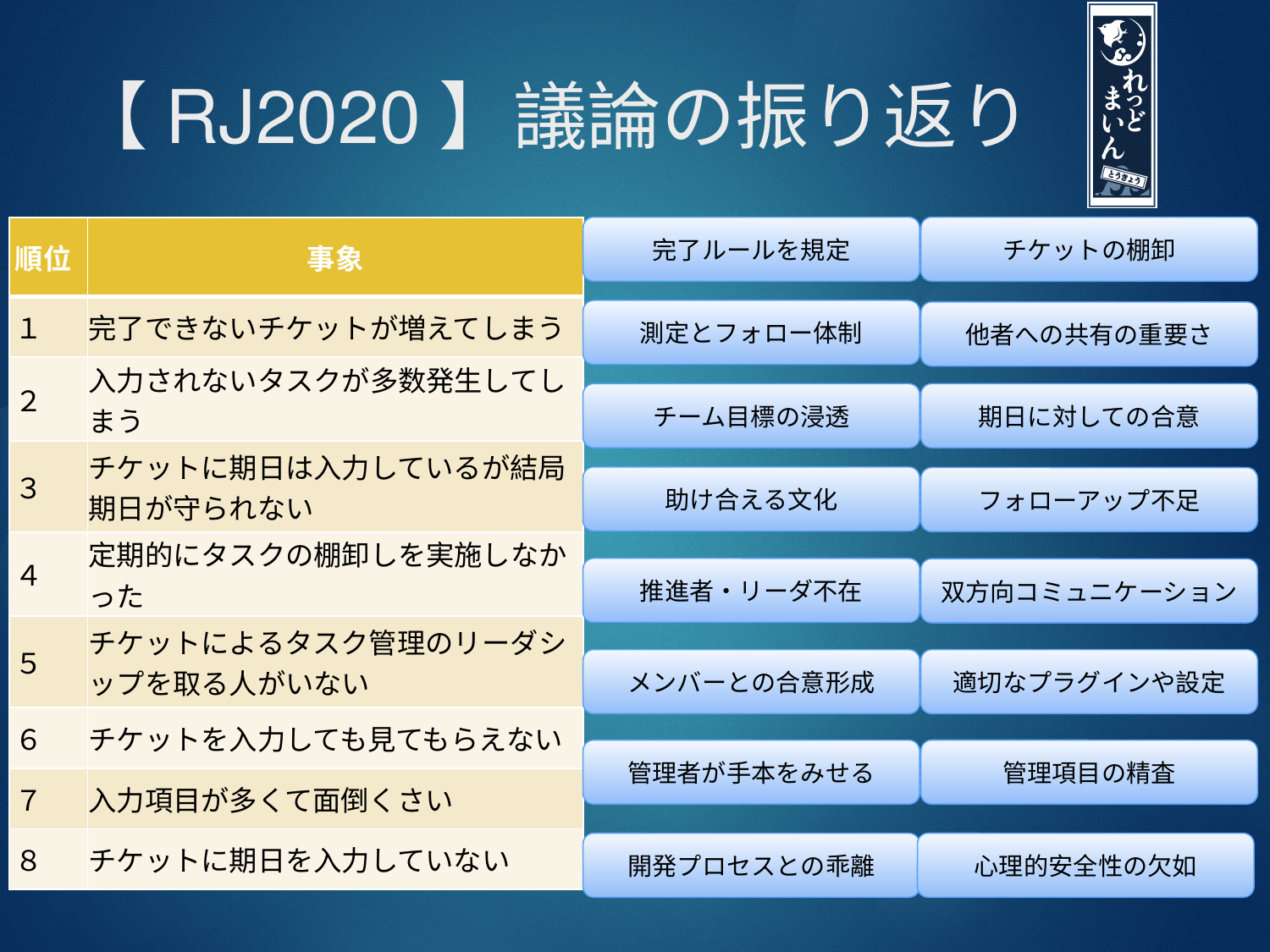

# 【RJ2020】議論の振り返り
| 順位 | 事象 |
| --- | --- |
| １ | 完了できないチケットが増えてしまう |
| ２ | 入力されないタスクが多数発生してしまう |
| ３ | チケットに期日は入力しているが結局期日が守られない |
| ４ | 定期的にタスクの棚卸しを実施しなかった |
| ５ | チケットによるタスク管理のリーダシップを取る人がいない |
| ６ | チケットを入力しても見てもらえない |
| ７ | 入力項目が多くて面倒くさい |
| ８ | チケットに期日を入力していない |

完了ルールを規定

チケットの棚卸

測定とフォロー体制

他者への共有の重要さ

チーム目標の浸透

期日に対しての合意

助け合える文化

フォローアップ不足

推進者・リーダ不在

双方向コミュニケーション

メンバーとの合意形成

適切なプラグインや設定

管理者が手本をみせる

管理項目の精査

開発プロセスとの乖離

心理的安全性の欠如